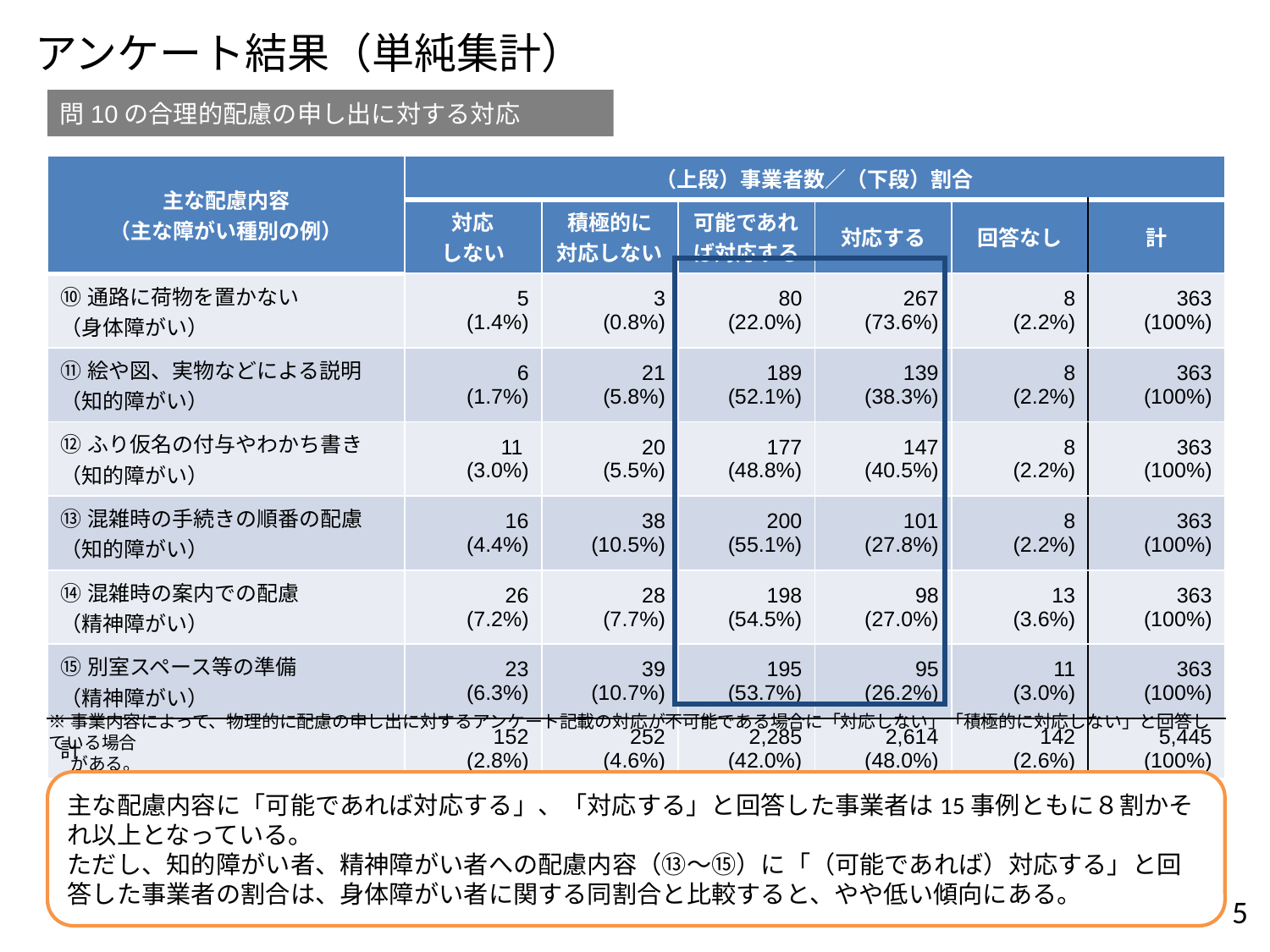

アンケート結果（単純集計）

問10の合理的配慮の申し出に対する対応
| 主な配慮内容 （主な障がい種別の例） | （上段）事業者数／（下段）割合 |  |  |  |  |  |
| --- | --- | --- | --- | --- | --- | --- |
|  | 対応 しない | 積極的に 対応しない | 可能であれば対応する | 対応する | 回答なし | 計 |
| ⑩通路に荷物を置かない （身体障がい） | 5 (1.4%) | 3 (0.8%) | 80 (22.0%) | 267 (73.6%) | 8 (2.2%) | 363 (100%) |
| ⑪絵や図、実物などによる説明 （知的障がい） | 6 (1.7%) | 21 (5.8%) | 189 (52.1%) | 139 (38.3%) | 8 (2.2%) | 363 (100%) |
| ⑫ふり仮名の付与やわかち書き （知的障がい） | 11 (3.0%) | 20 (5.5%) | 177 (48.8%) | 147 (40.5%) | 8 (2.2%) | 363 (100%) |
| ⑬混雑時の手続きの順番の配慮 （知的障がい） | 16 (4.4%) | 38 (10.5%) | 200 (55.1%) | 101 (27.8%) | 8 (2.2%) | 363 (100%) |
| ⑭混雑時の案内での配慮 （精神障がい） | 26 (7.2%) | 28 (7.7%) | 198 (54.5%) | 98 (27.0%) | 13 (3.6%) | 363 (100%) |
| ⑮別室スペース等の準備 （精神障がい） | 23 (6.3%) | 39 (10.7%) | 195 (53.7%) | 95 (26.2%) | 11 (3.0%) | 363 (100%) |
| 計 | 152 (2.8%) | 252 (4.6%) | 2,285 (42.0%) | 2,614 (48.0%) | 142 (2.6%) | 5,445 (100%) |
|  |
| --- |
※事業内容によって、物理的に配慮の申し出に対するアンケート記載の対応が不可能である場合に「対応しない」「積極的に対応しない」と回答している場合
　 がある。
主な配慮内容に「可能であれば対応する」、「対応する」と回答した事業者は15事例ともに８割かそれ以上となっている。
ただし、知的障がい者、精神障がい者への配慮内容（⑬～⑮）に「（可能であれば）対応する」と回答した事業者の割合は、身体障がい者に関する同割合と比較すると、やや低い傾向にある。
5